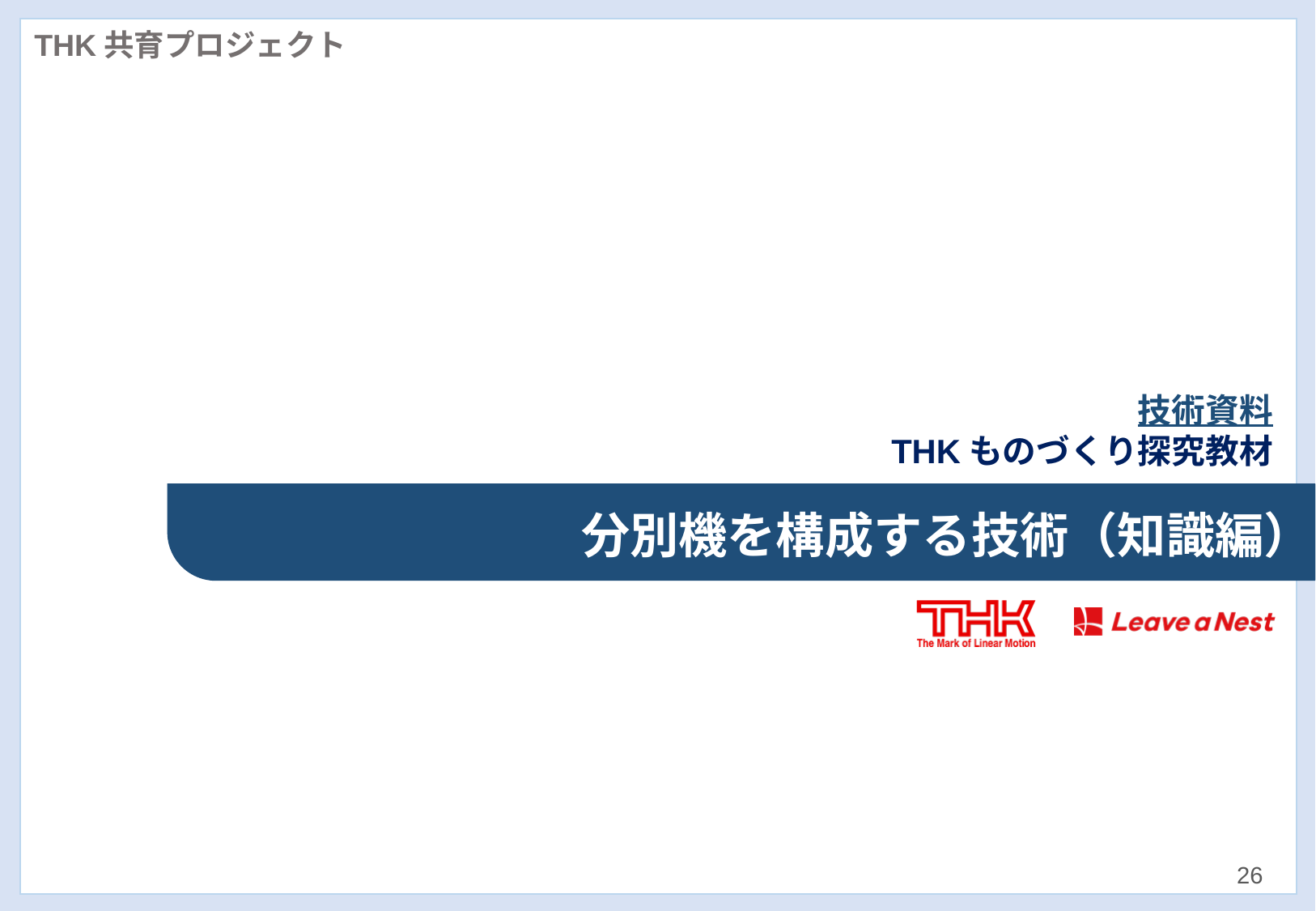

THK共育プロジェクト
技術資料
THKものづくり探究教材
分別機を構成する技術（知識編）